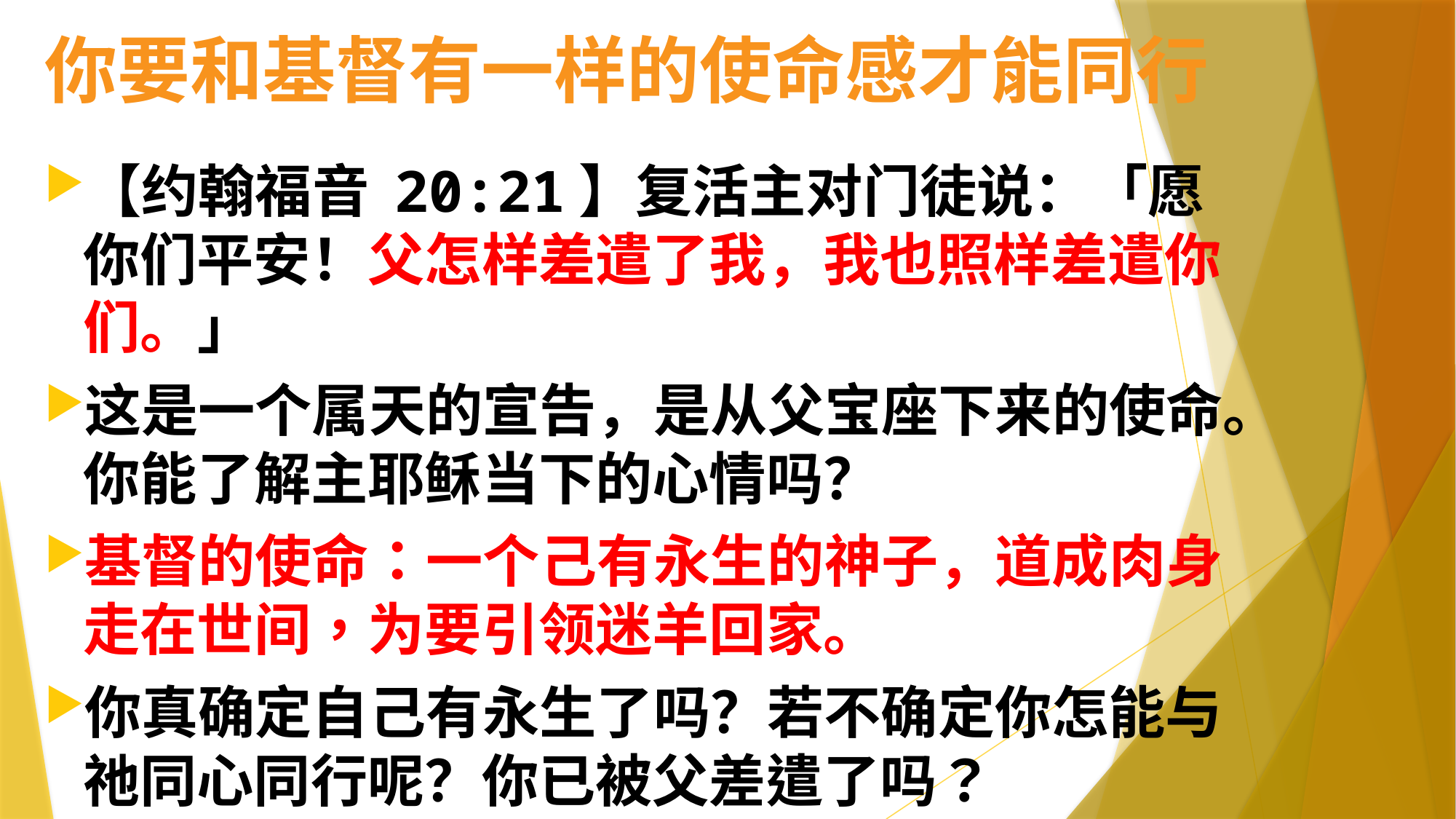

# 你要和基督有一样的使命感才能同行
【约翰福音 20:21】复活主对门徒说：「愿你们平安！父怎样差遣了我，我也照样差遣你们。」
这是一个属天的宣告，是从父宝座下来的使命。你能了解主耶稣当下的心情吗？
基督的使命：一个己有永生的神子，道成肉身走在世间，为要引领迷羊回家。
你真确定自己有永生了吗？若不确定你怎能与祂同心同行呢？你已被父差遣了吗？